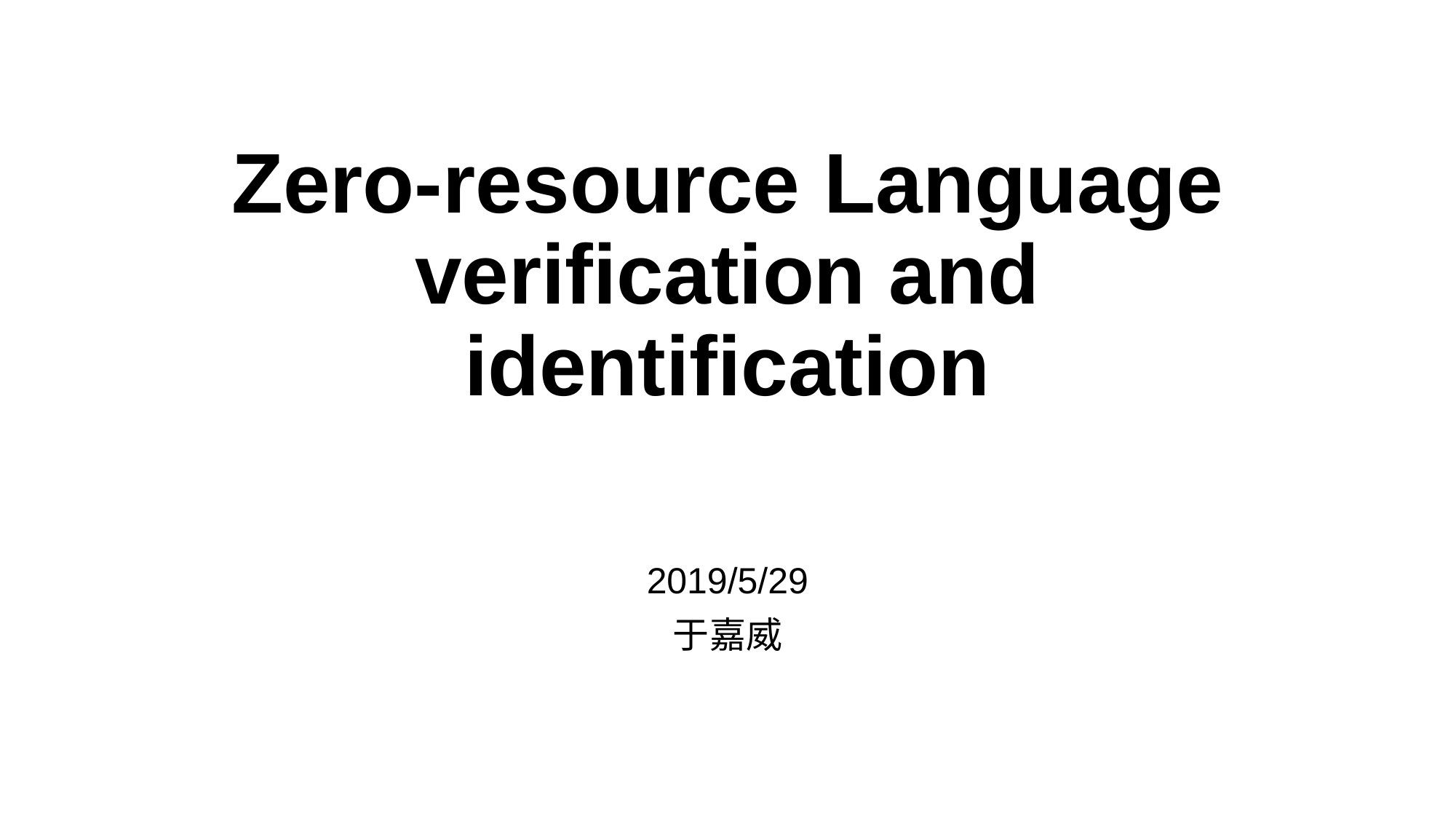

# Zero-resource Language verification and identification
2019/5/29
于嘉威